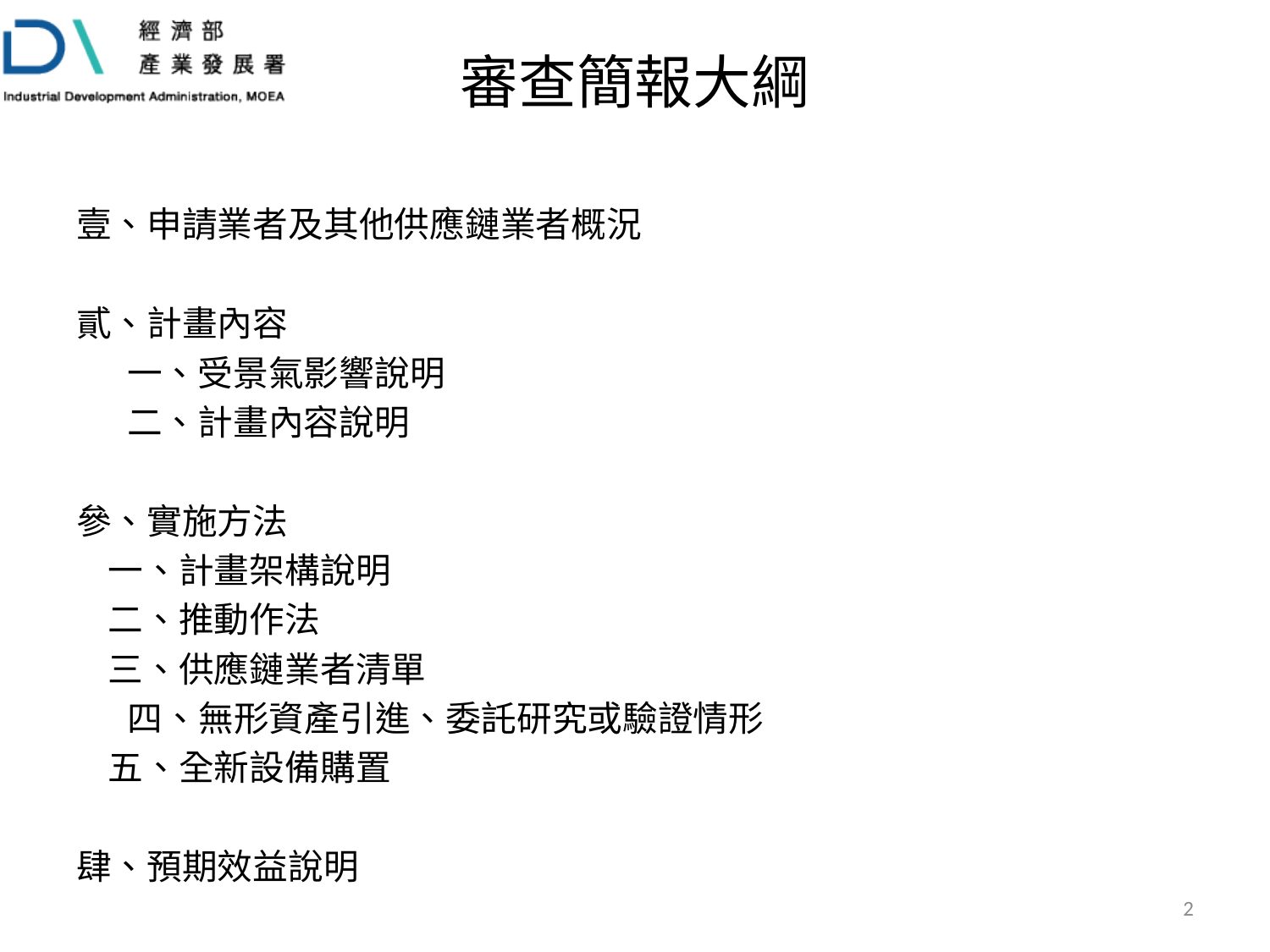

# 審查簡報大綱
壹、申請業者及其他供應鏈業者概況

貳、計畫內容
一、受景氣影響說明
二、計畫內容說明

參、實施方法
   一、計畫架構說明
   二、推動作法
   三、供應鏈業者清單
 　四、無形資產引進、委託研究或驗證情形
   五、全新設備購置

肆、預期效益說明
2